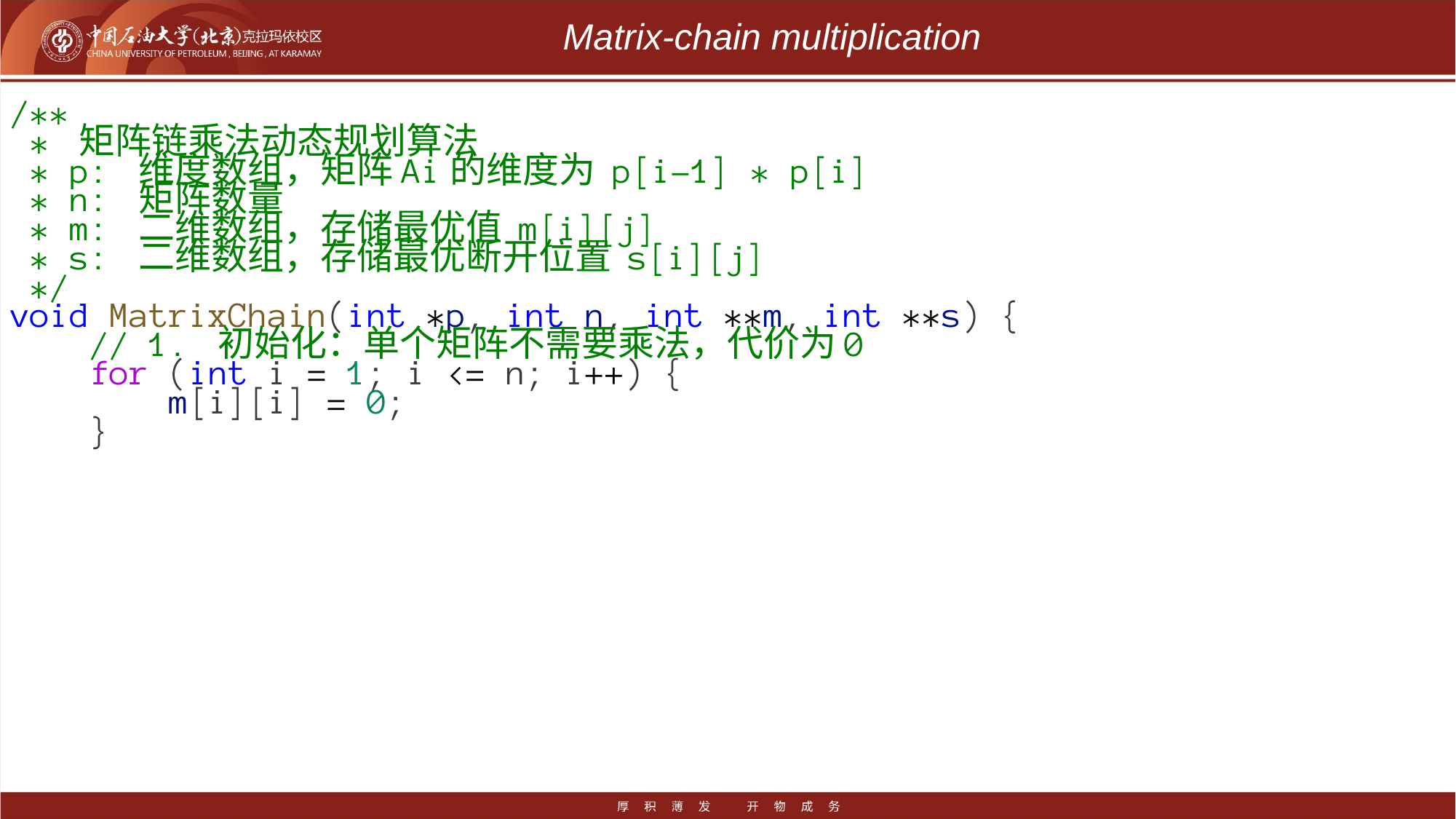

# Matrix-chain multiplication
/**
 * 矩阵链乘法动态规划算法
 * p: 维度数组，矩阵Ai的维度为 p[i-1] * p[i]
 * n: 矩阵数量
 * m: 二维数组，存储最优值 m[i][j]
 * s: 二维数组，存储最优断开位置 s[i][j]
 */
void MatrixChain(int *p, int n, int **m, int **s) {
    // 1. 初始化：单个矩阵不需要乘法，代价为0
    for (int i = 1; i <= n; i++) {
        m[i][i] = 0;
    }